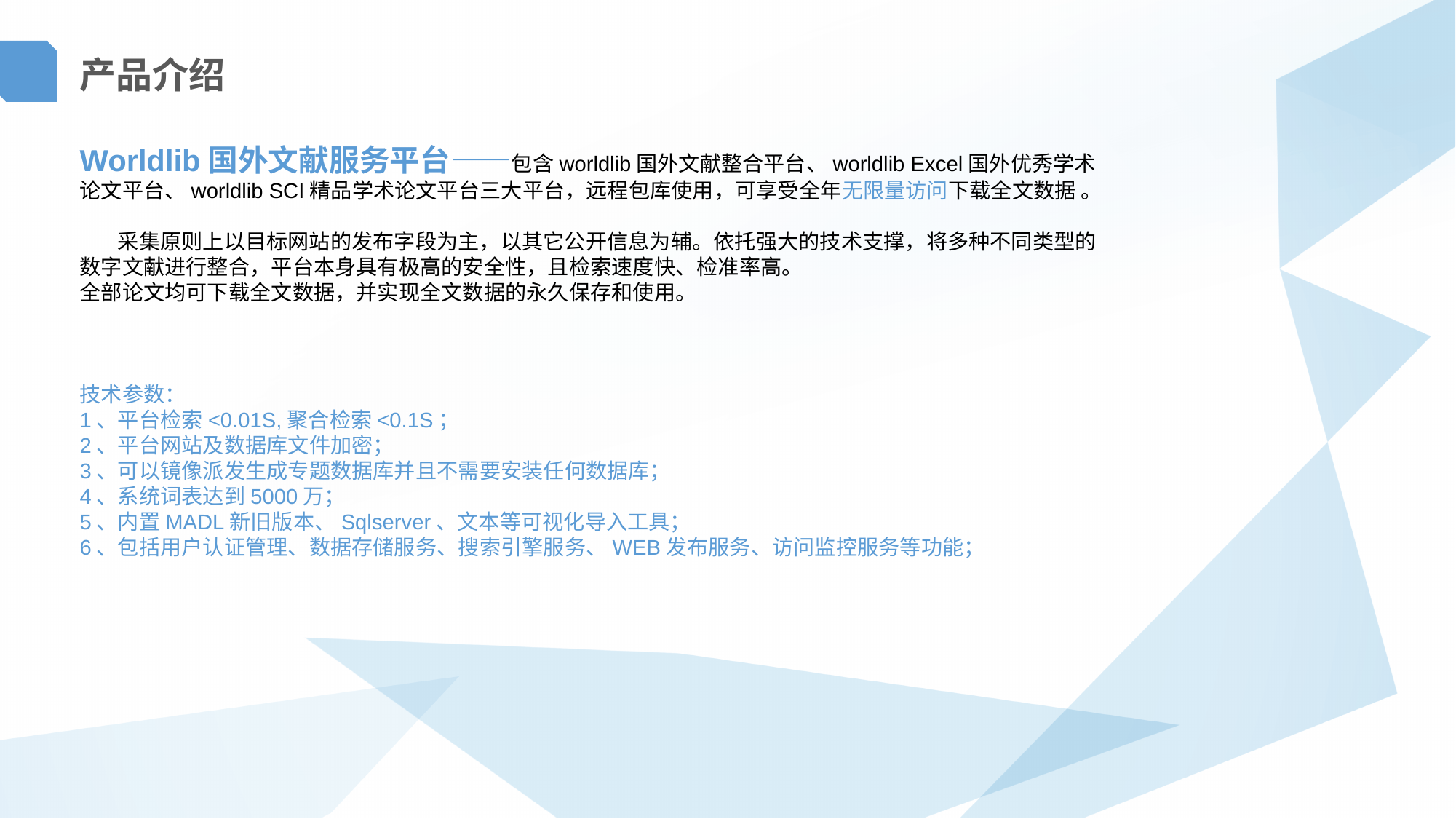

产品介绍
Worldlib国外文献服务平台——包含worldlib国外文献整合平台、worldlib Excel国外优秀学术论文平台、worldlib SCI精品学术论文平台三大平台，远程包库使用，可享受全年无限量访问下载全文数据 。

       采集原则上以目标网站的发布字段为主，以其它公开信息为辅。依托强大的技术支撑，将多种不同类型的数字文献进行整合，平台本身具有极高的安全性，且检索速度快、检准率高。
全部论文均可下载全文数据，并实现全文数据的永久保存和使用。

技术参数：
1、平台检索<0.01S,聚合检索<0.1S；
2、平台网站及数据库文件加密；
3、可以镜像派发生成专题数据库并且不需要安装任何数据库；
4、系统词表达到5000万；
5、内置MADL新旧版本、Sqlserver、文本等可视化导入工具；
6、包括用户认证管理、数据存储服务、搜索引擎服务、WEB发布服务、访问监控服务等功能；